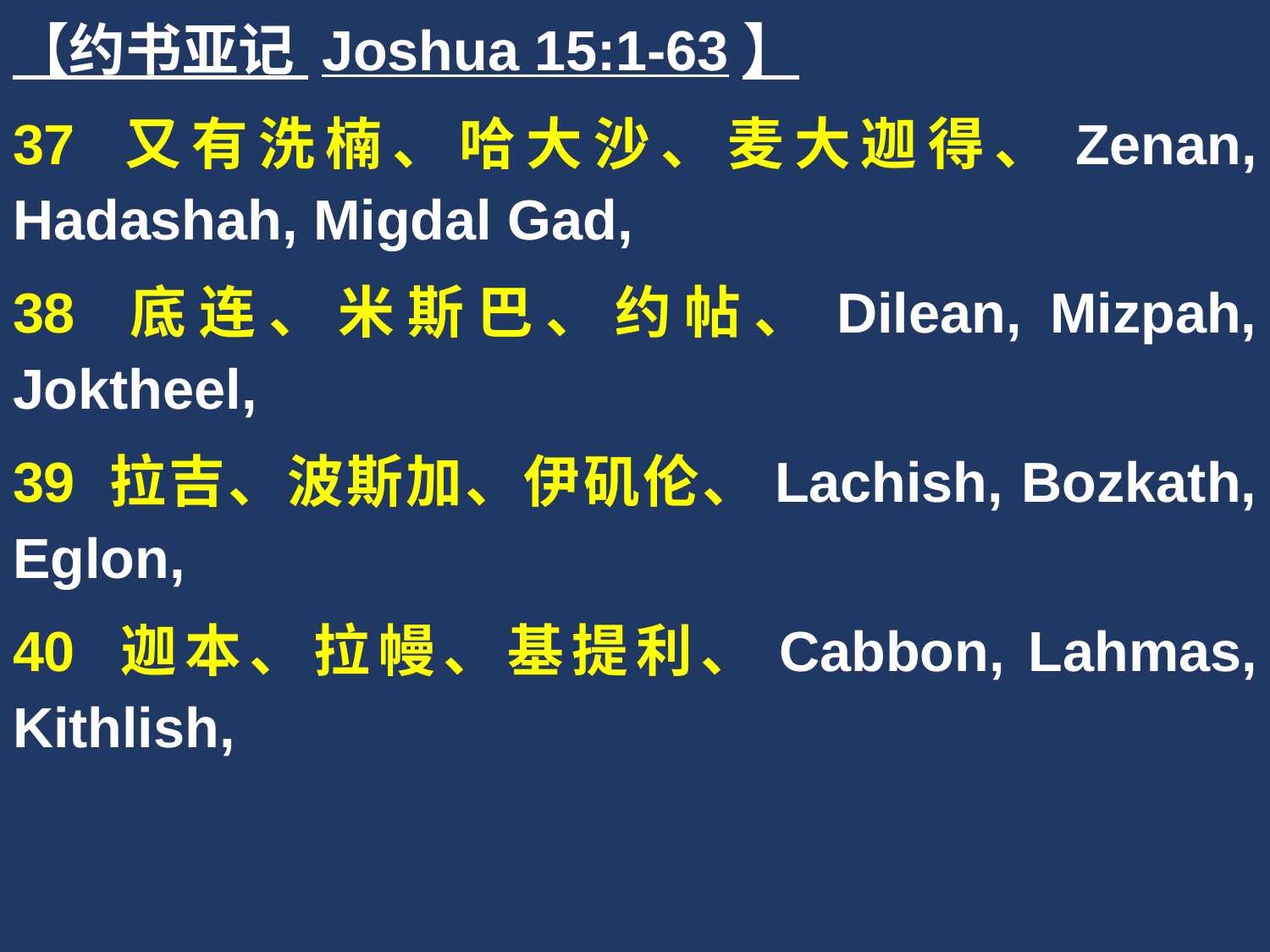

【约书亚记 Joshua 15:1-63】
37 又有洗楠、哈大沙、麦大迦得、Zenan, Hadashah, Migdal Gad,
38 底连、米斯巴、约帖、Dilean, Mizpah, Joktheel,
39 拉吉、波斯加、伊矶伦、Lachish, Bozkath, Eglon,
40 迦本、拉幔、基提利、Cabbon, Lahmas, Kithlish,